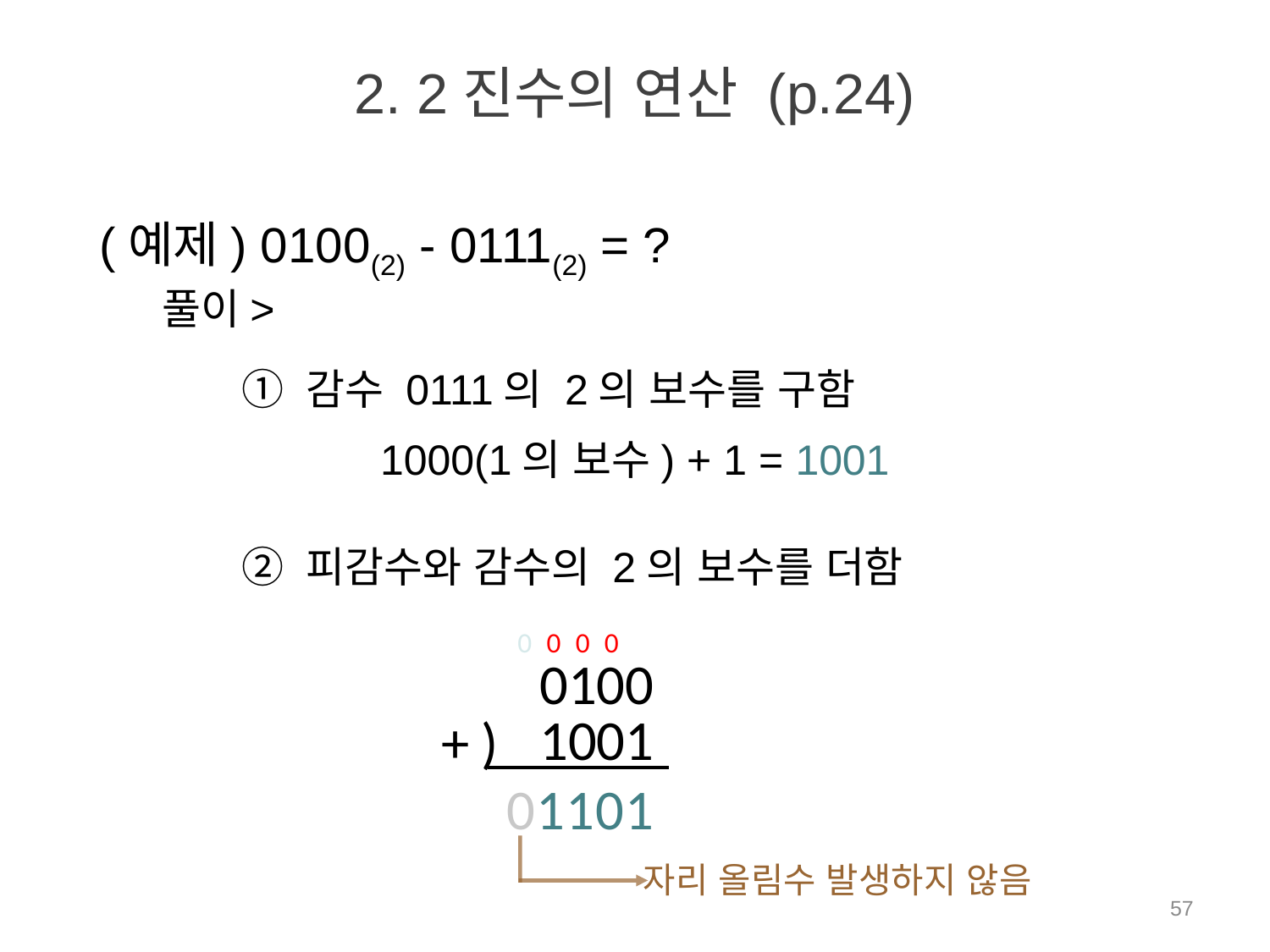

# 2. 2진수의 연산 (p.24)
(예제) 0100(2) - 0111(2) = ?
풀이>
① 감수 0111의 2의 보수를 구함
1000(1의 보수) + 1 = 1001
② 피감수와 감수의 2의 보수를 더함
0
0
0
0
0100
1001
+
)
0
1
1
0
1
자리 올림수 발생하지 않음
57